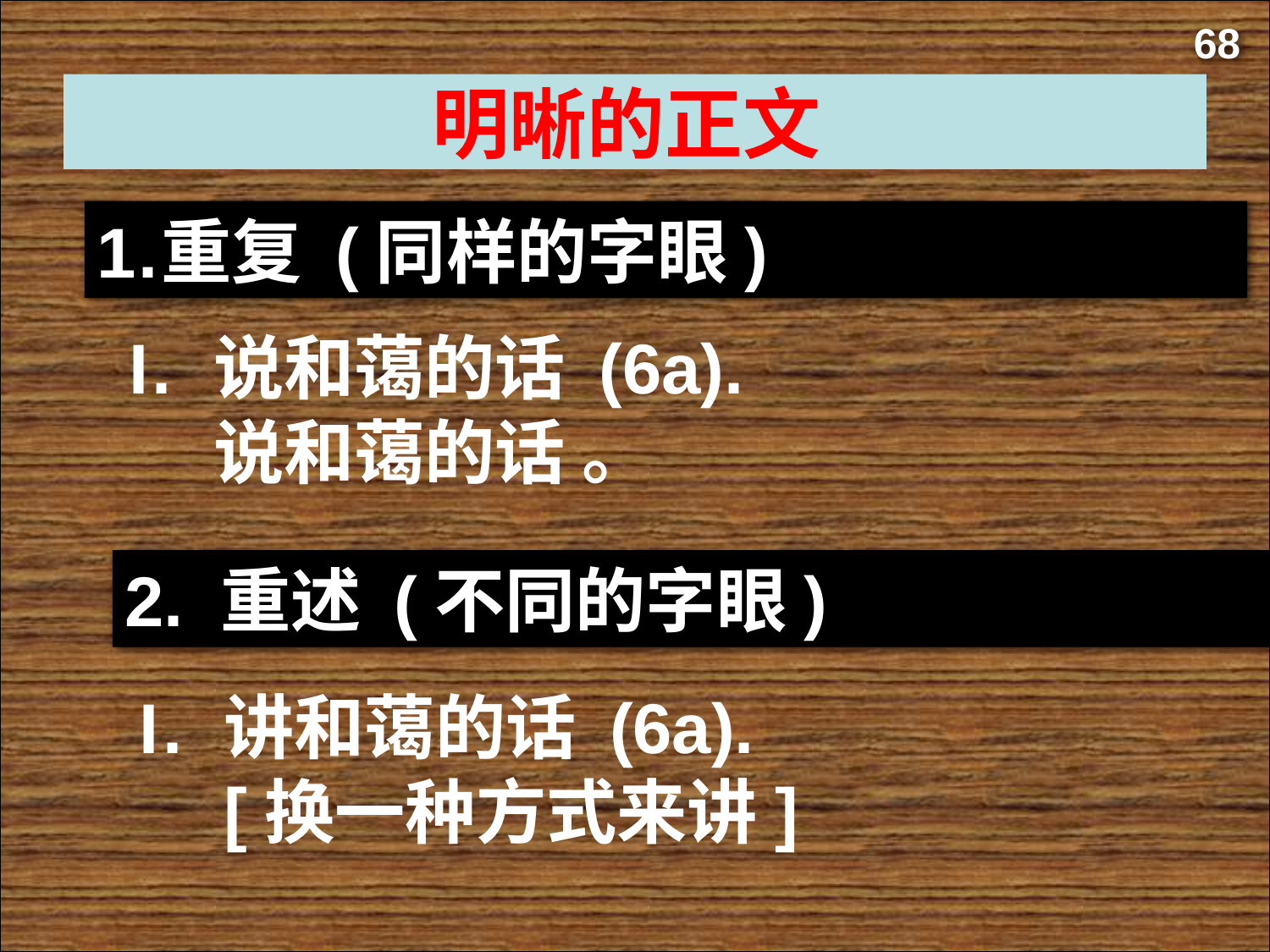

68
明晰的正文
重复 (同样的字眼)
说和蔼的话 (6a).
说和蔼的话 。
2. 重述 (不同的字眼)
讲和蔼的话 (6a).
[换一种方式来讲]